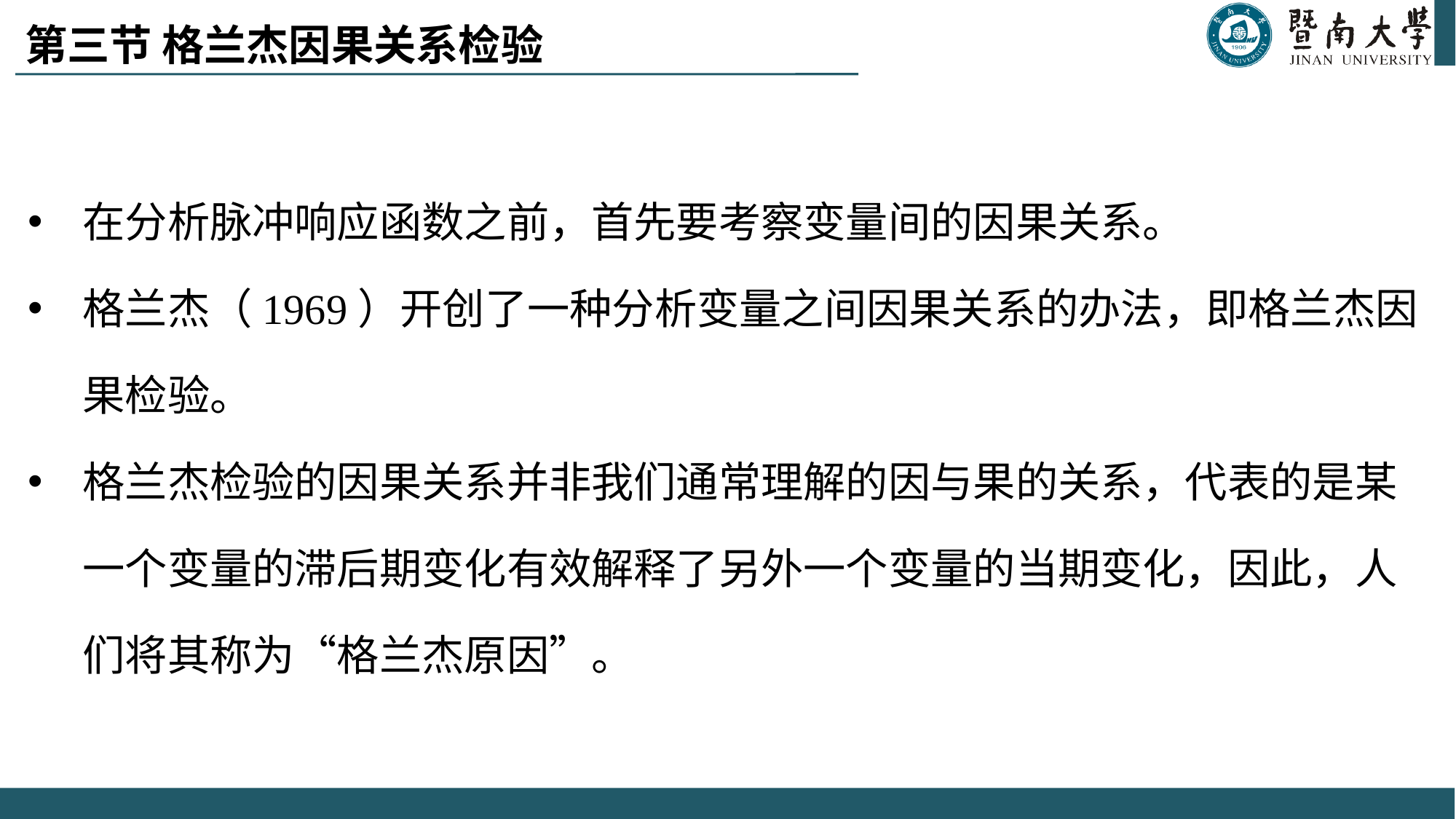

# 第三节 格兰杰因果关系检验

在分析脉冲响应函数之前，首先要考察变量间的因果关系。
格兰杰（1969）开创了一种分析变量之间因果关系的办法，即格兰杰因果检验。
格兰杰检验的因果关系并非我们通常理解的因与果的关系，代表的是某一个变量的滞后期变化有效解释了另外一个变量的当期变化，因此，人们将其称为“格兰杰原因”。